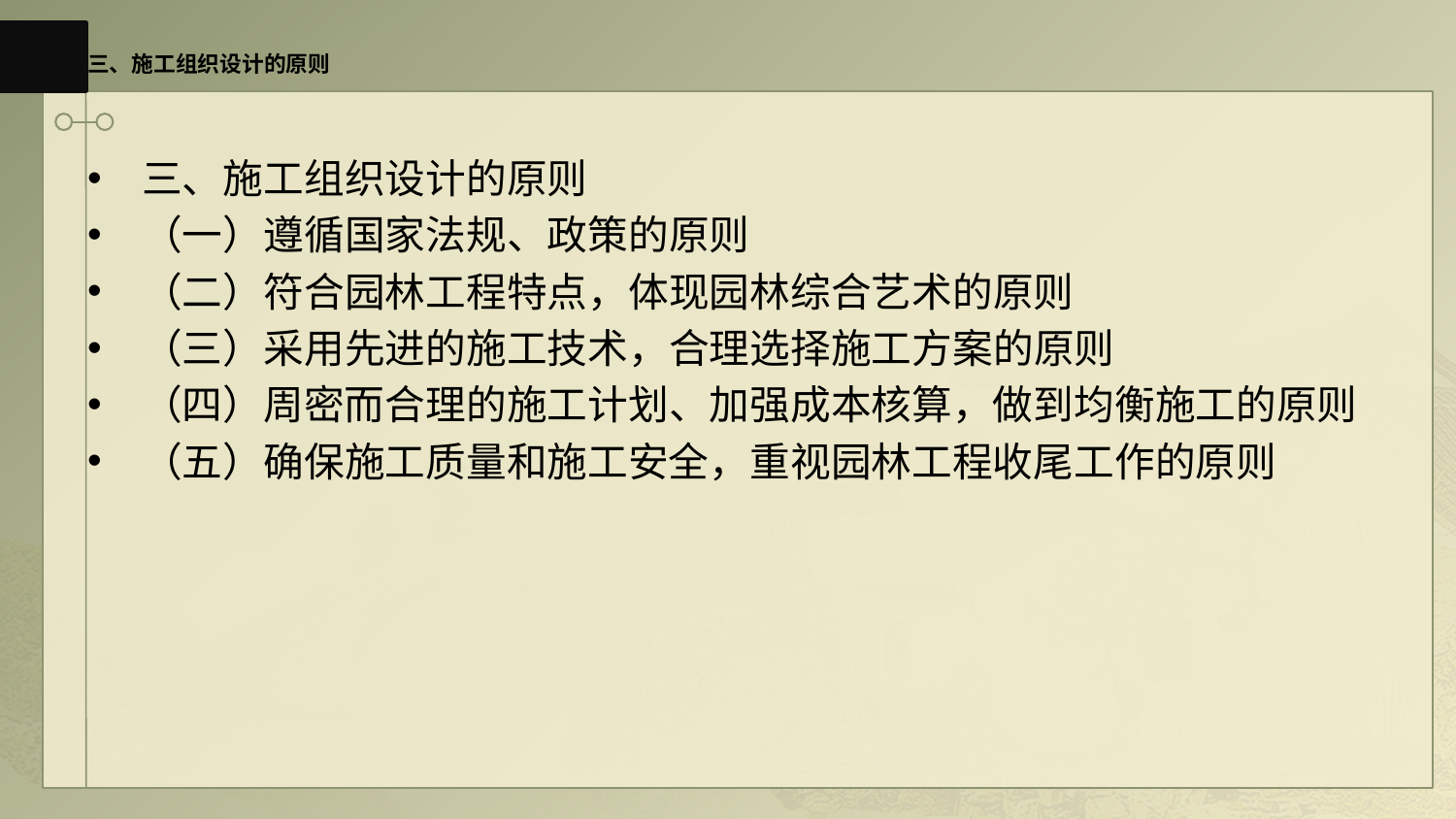

# 三、施工组织设计的原则
三、施工组织设计的原则
（一）遵循国家法规、政策的原则
（二）符合园林工程特点，体现园林综合艺术的原则
（三）采用先进的施工技术，合理选择施工方案的原则
（四）周密而合理的施工计划、加强成本核算，做到均衡施工的原则
（五）确保施工质量和施工安全，重视园林工程收尾工作的原则